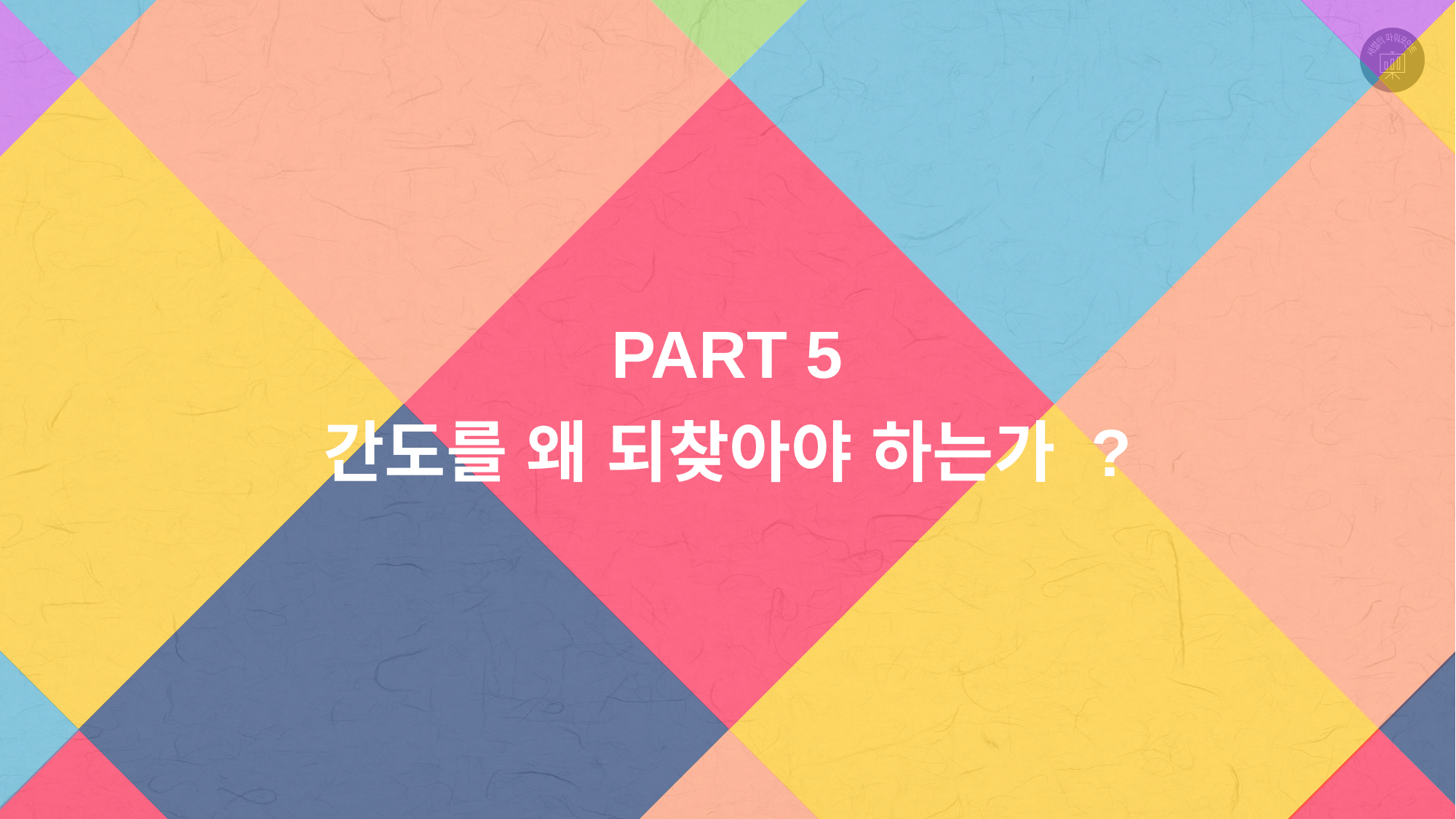

PART 5

간도를 왜 되찾아야 하는가 ?